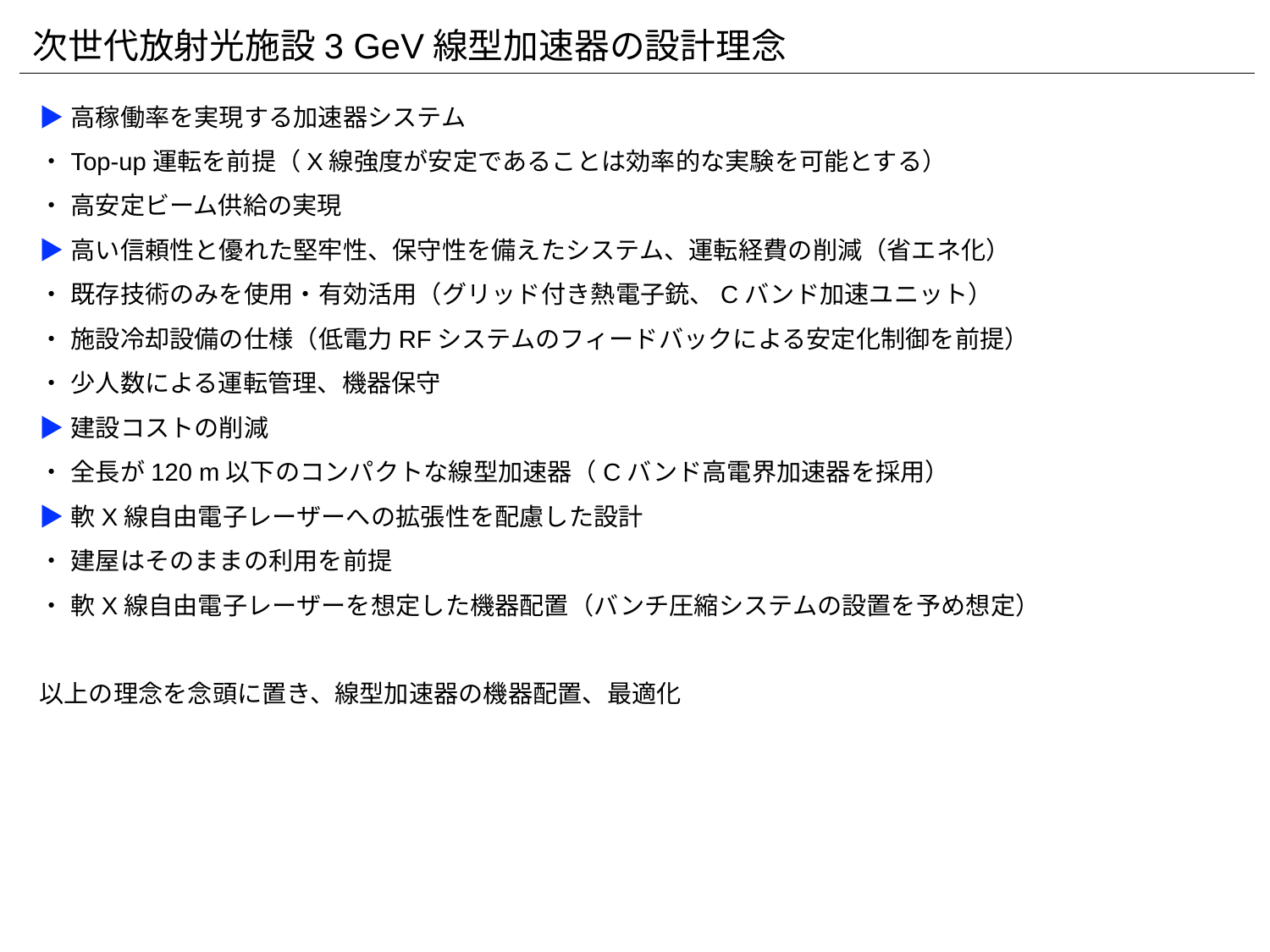

次世代放射光施設3 GeV線型加速器の設計理念
▶︎	高稼働率を実現する加速器システム
・	Top-up運転を前提（X線強度が安定であることは効率的な実験を可能とする）
・	高安定ビーム供給の実現
▶︎	高い信頼性と優れた堅牢性、保守性を備えたシステム、運転経費の削減（省エネ化）
・	既存技術のみを使用・有効活用（グリッド付き熱電子銃、Cバンド加速ユニット）
・	施設冷却設備の仕様（低電力RFシステムのフィードバックによる安定化制御を前提）
・	少人数による運転管理、機器保守
▶︎	建設コストの削減
・	全長が120 m以下のコンパクトな線型加速器（Cバンド高電界加速器を採用）
▶︎	軟X線自由電子レーザーへの拡張性を配慮した設計
・	建屋はそのままの利用を前提
・	軟X線自由電子レーザーを想定した機器配置（バンチ圧縮システムの設置を予め想定）

以上の理念を念頭に置き、線型加速器の機器配置、最適化